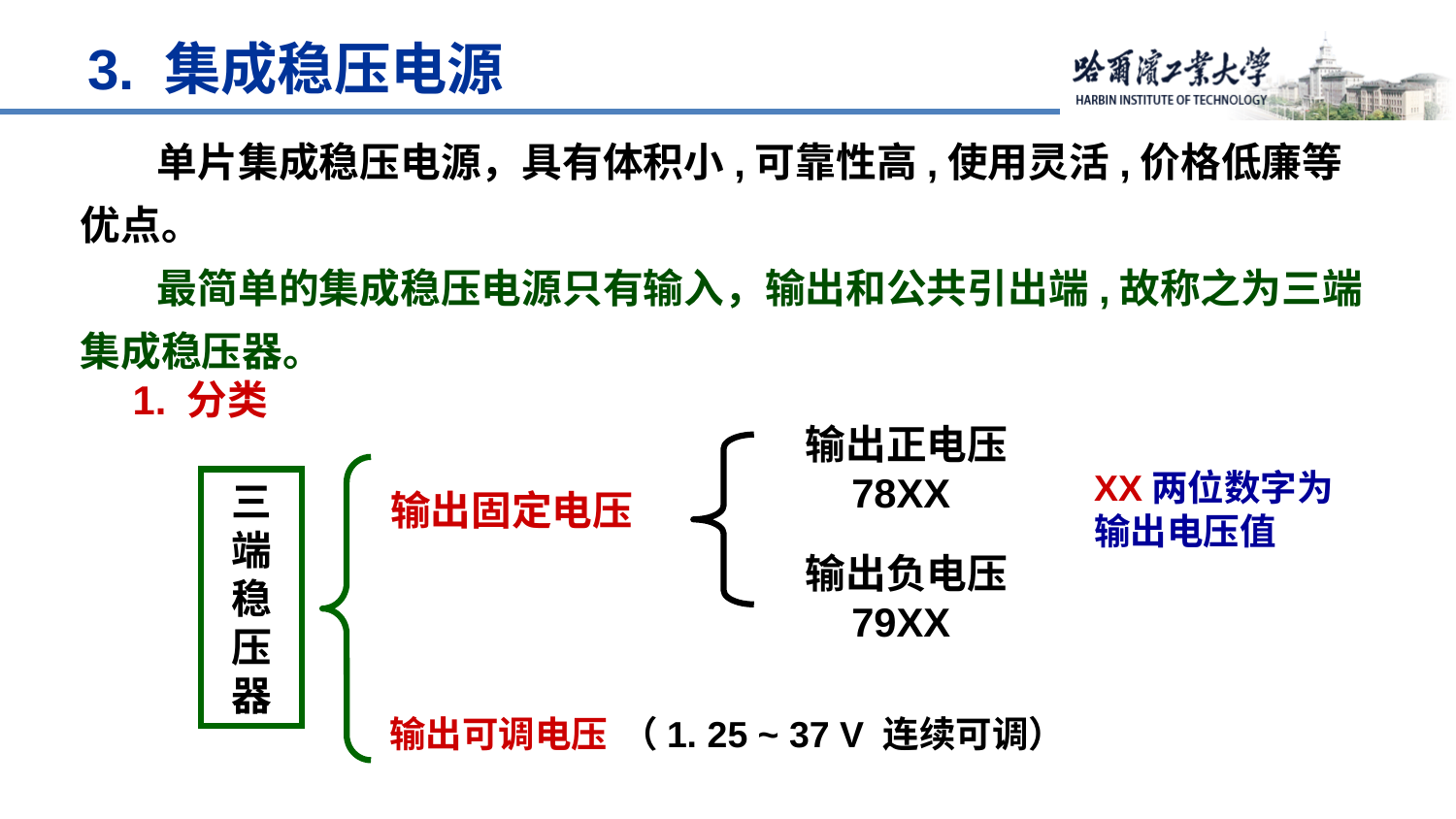

3. 集成稳压电源
单片集成稳压电源，具有体积小,可靠性高,使用灵活,价格低廉等优点。
最简单的集成稳压电源只有输入，输出和公共引出端,故称之为三端集成稳压器。
1. 分类
输出正电压
78XX

输出负电压
79XX

三端稳压器
XX两位数字为输出电压值
输出固定电压
输出可调电压
（1. 25 ~ 37 V 连续可调）